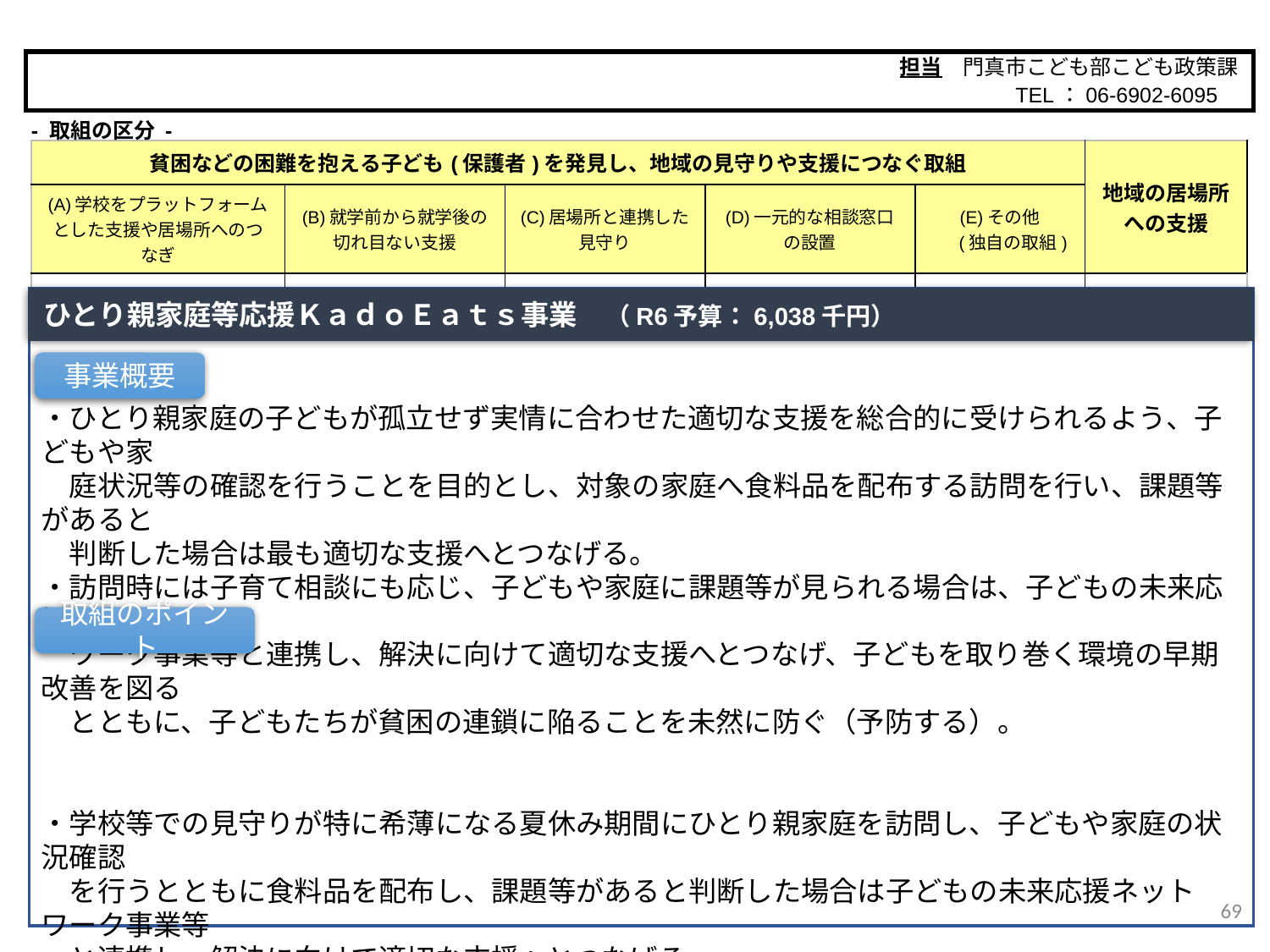

担当　門真市こども部こども政策課
　　　　　 TEL：06-6902-6095

門真市
- 取組の区分 -
| 貧困などの困難を抱える子ども(保護者)を発見し、地域の見守りや支援につなぐ取組 |  |  |  |  | 地域の居場所 への支援 |
| --- | --- | --- | --- | --- | --- |
| (A)学校をプラットフォームとした支援や居場所へのつなぎ | (B)就学前から就学後の 切れ目ない支援 | (C)居場所と連携した 見守り | (D)一元的な相談窓口 の設置 | (E)その他 　 (独自の取組) |  |
|  |  |  |  | ○ |  |
ひとり親家庭等応援ＫａｄｏＥａｔｓ事業　（R6予算：6,038千円）

・ひとり親家庭の子どもが孤立せず実情に合わせた適切な支援を総合的に受けられるよう、子どもや家
　庭状況等の確認を行うことを目的とし、対象の家庭へ食料品を配布する訪問を行い、課題等があると
　判断した場合は最も適切な支援へとつなげる。
・訪問時には子育て相談にも応じ、子どもや家庭に課題等が見られる場合は、子どもの未来応援ネット
　ワーク事業等と連携し、解決に向けて適切な支援へとつなげ、子どもを取り巻く環境の早期改善を図る
　とともに、子どもたちが貧困の連鎖に陥ることを未然に防ぐ（予防する）。

・学校等での見守りが特に希薄になる夏休み期間にひとり親家庭を訪問し、子どもや家庭の状況確認
　を行うとともに食料品を配布し、課題等があると判断した場合は子どもの未来応援ネットワーク事業等
　と連携し、解決に向けて適切な支援へとつなげる。
・専門的知識を持った者による対応が必要とするため、子育てに係る相談支援に精通するNPO等の事
　業者と連携し、委託により行う。
事業概要
取組のポイント
69